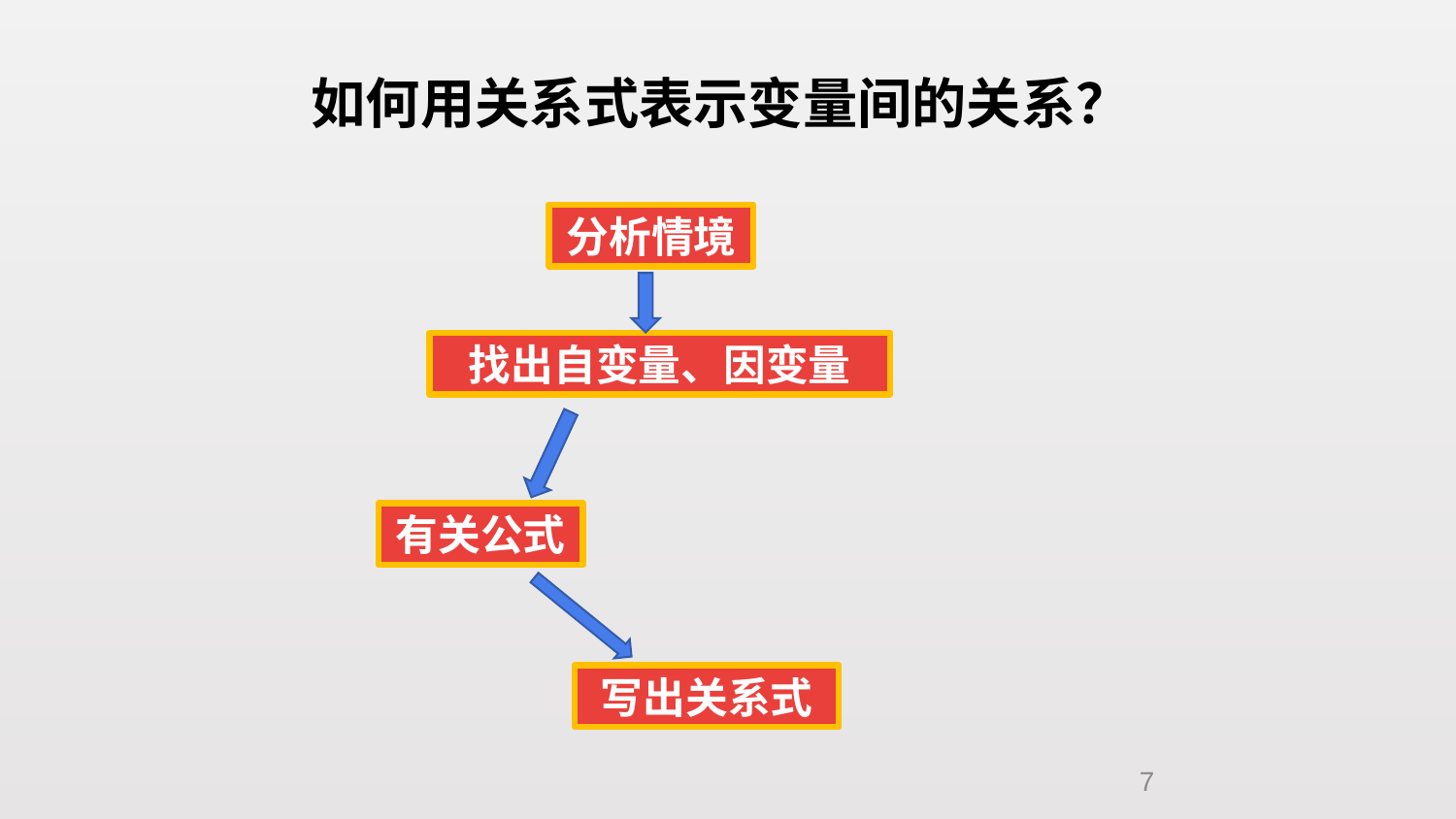

如何用关系式表示变量间的关系？
分析情境

找出自变量、因变量

有关公式

写出关系式
7